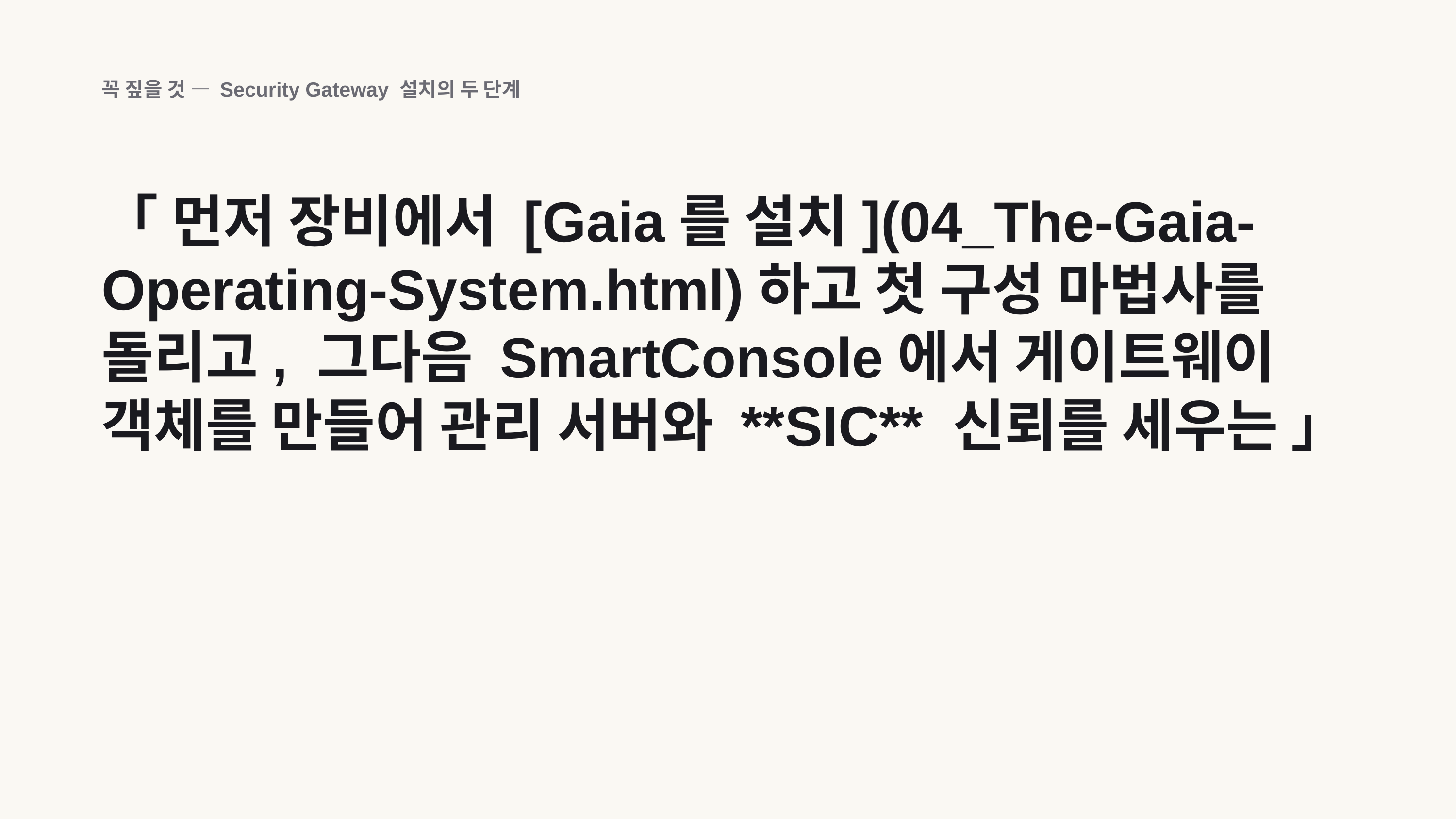

꼭 짚을 것 — Security Gateway 설치의 두 단계
「 먼저 장비에서 [Gaia를 설치](04_The-Gaia-Operating-System.html)하고 첫 구성 마법사를 돌리고, 그다음 SmartConsole에서 게이트웨이 객체를 만들어 관리 서버와 **SIC** 신뢰를 세우는 」